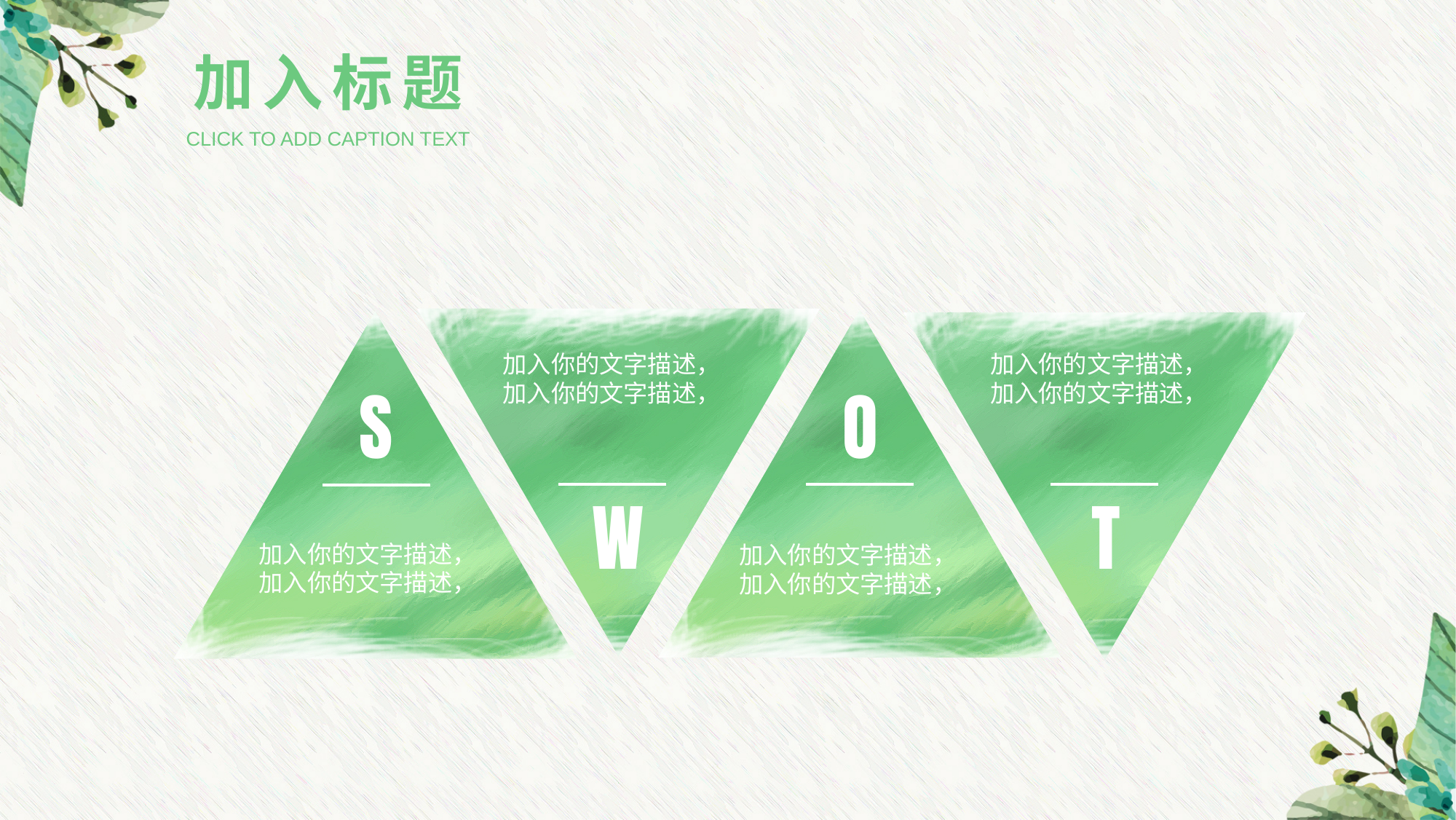

加入标题
CLICK TO ADD CAPTION TEXT

加入你的文字描述，
加入你的文字描述，
加入你的文字描述，
加入你的文字描述，
  O
  S
  T
  W
加入你的文字描述，加入你的文字描述，
加入你的文字描述，
加入你的文字描述，